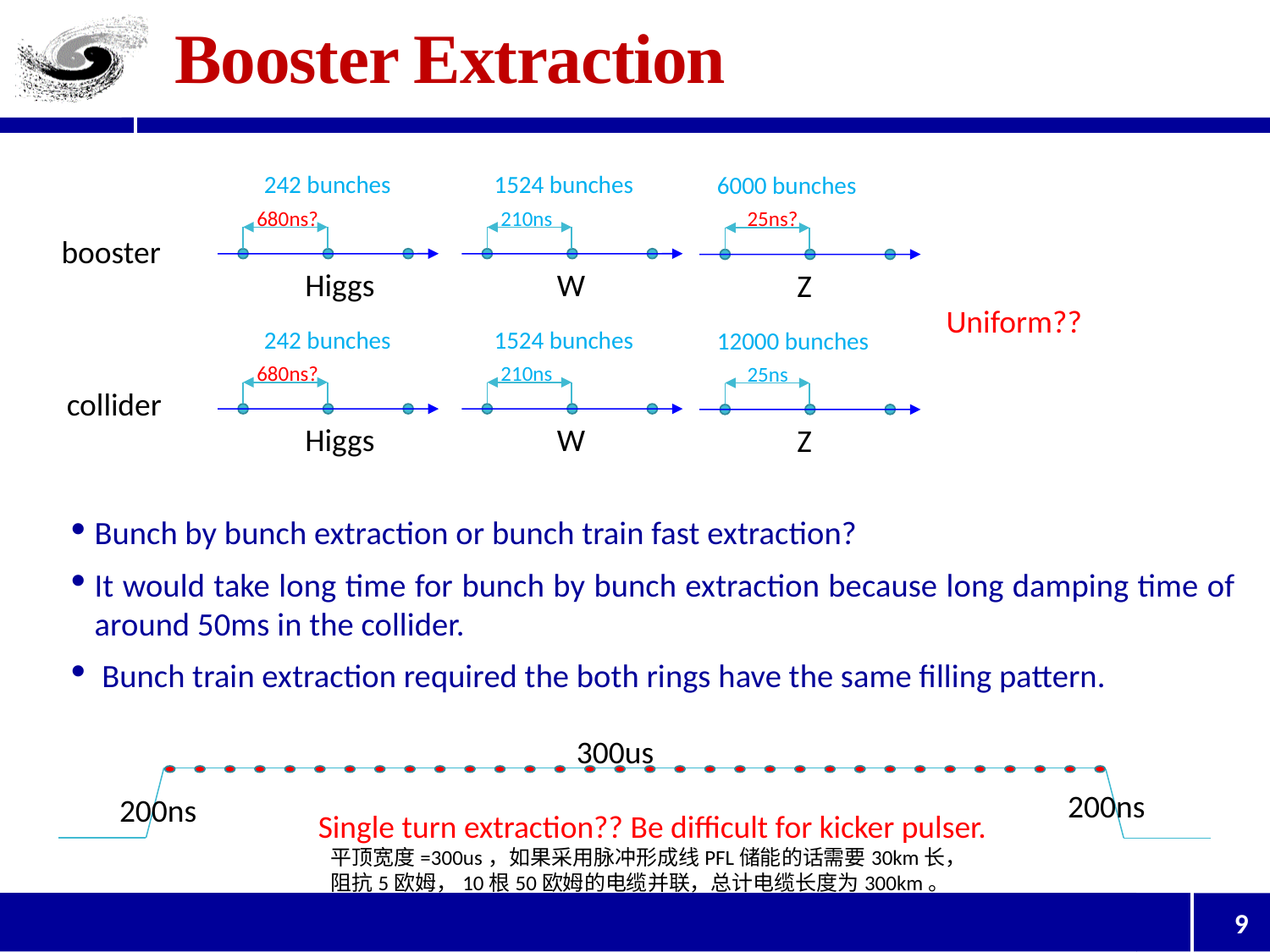

# Booster Extraction
242 bunches
680ns?

Higgs
1524 bunches
210ns

W
6000 bunches
25ns?

Z
booster
Uniform??
242 bunches
680ns?

Higgs
1524 bunches
210ns

W
12000 bunches
25ns

Z
collider
Bunch by bunch extraction or bunch train fast extraction?
It would take long time for bunch by bunch extraction because long damping time of around 50ms in the collider.
 Bunch train extraction required the both rings have the same filling pattern.
300us

200ns
200ns
Single turn extraction?? Be difficult for kicker pulser.
平顶宽度=300us，如果采用脉冲形成线PFL储能的话需要30km长，阻抗5欧姆，10根50欧姆的电缆并联，总计电缆长度为300km。